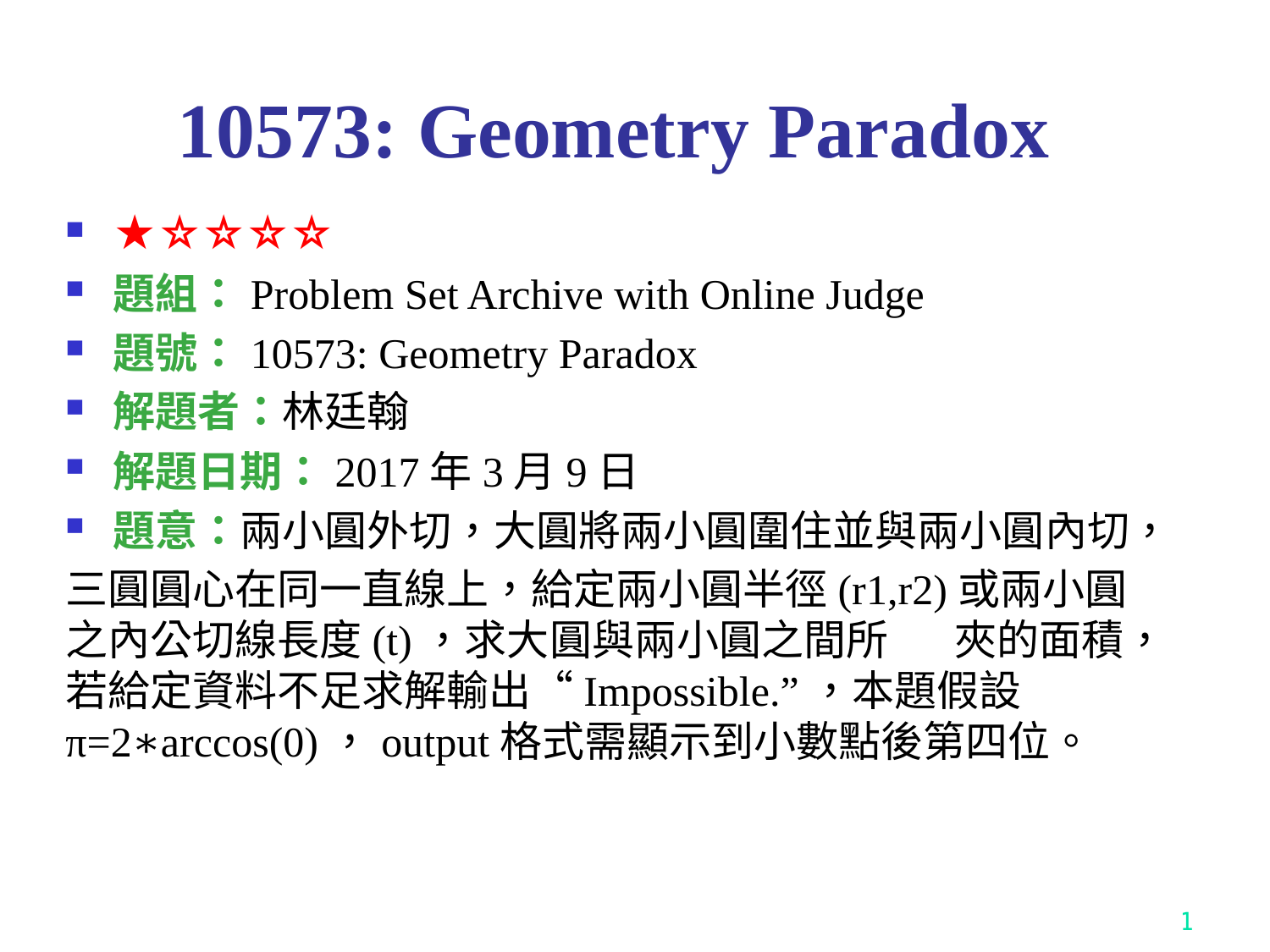

# 10573: Geometry Paradox
★☆☆☆☆
題組：Problem Set Archive with Online Judge
題號：10573: Geometry Paradox
解題者：林廷翰
解題日期：2017年3月9日
題意：兩小圓外切，大圓將兩小圓圍住並與兩小圓內切，
三圓圓心在同一直線上，給定兩小圓半徑(r1,r2)或兩小圓之內公切線長度(t)，求大圓與兩小圓之間所	夾的面積，若給定資料不足求解輸出“Impossible.”，本題假設π=2∗arccos(0)，output格式需顯示到小數點後第四位。
1